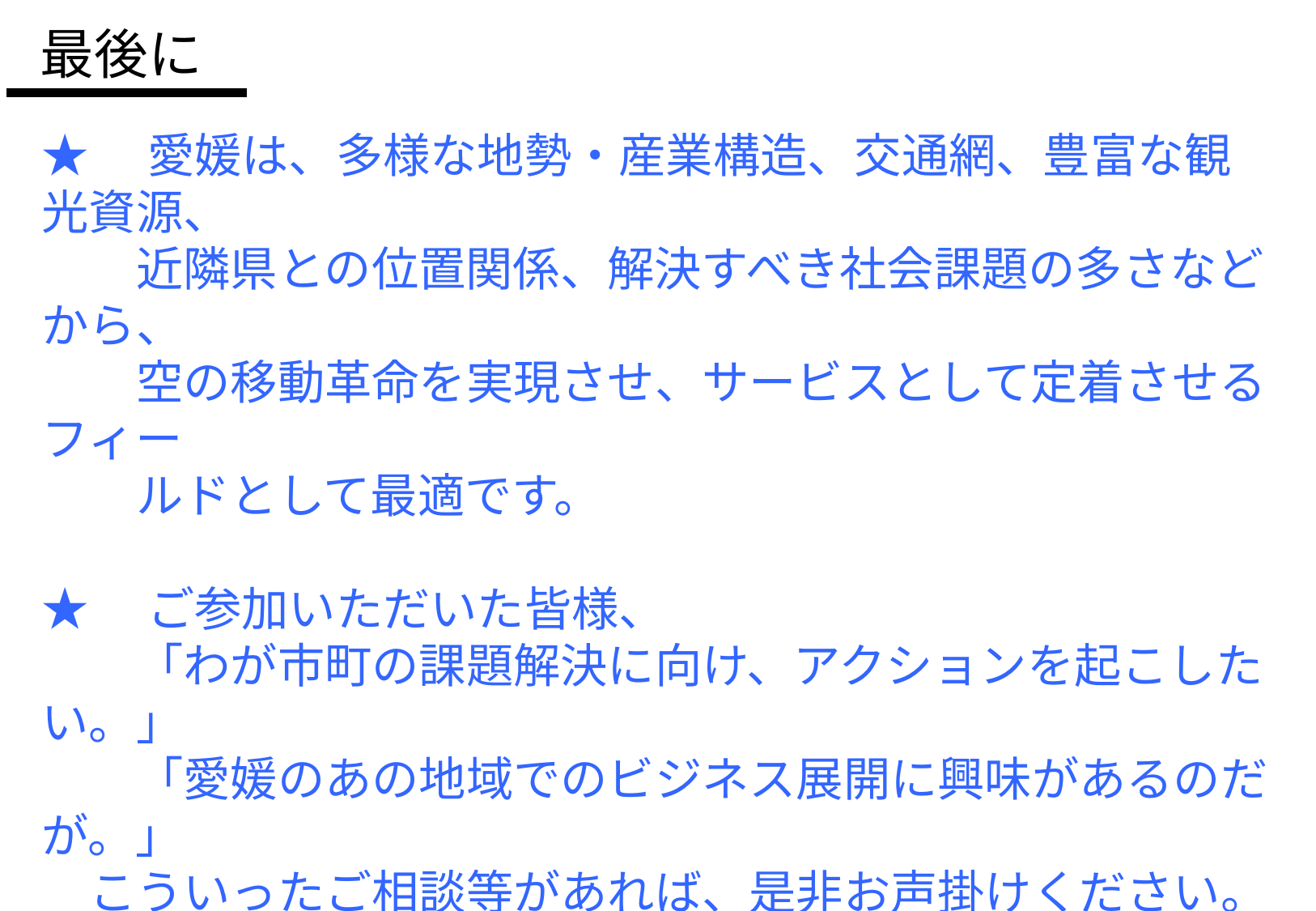

# 最後に
★　愛媛は、多様な地勢・産業構造、交通網、豊富な観光資源、
　　近隣県との位置関係、解決すべき社会課題の多さなどから、
　　空の移動革命を実現させ、サービスとして定着させるフィー
　　ルドとして最適です。

★　ご参加いただいた皆様、
　　「わが市町の課題解決に向け、アクションを起こしたい。」
　　「愛媛のあの地域でのビジネス展開に興味があるのだが。」
　こういったご相談等があれば、是非お声掛けください。

★　地元市町はもとより、今回立ち上げるネットワークを通じ、
　皆様のお力もいただきながら、あらゆる可能性を探って参り
　ます。